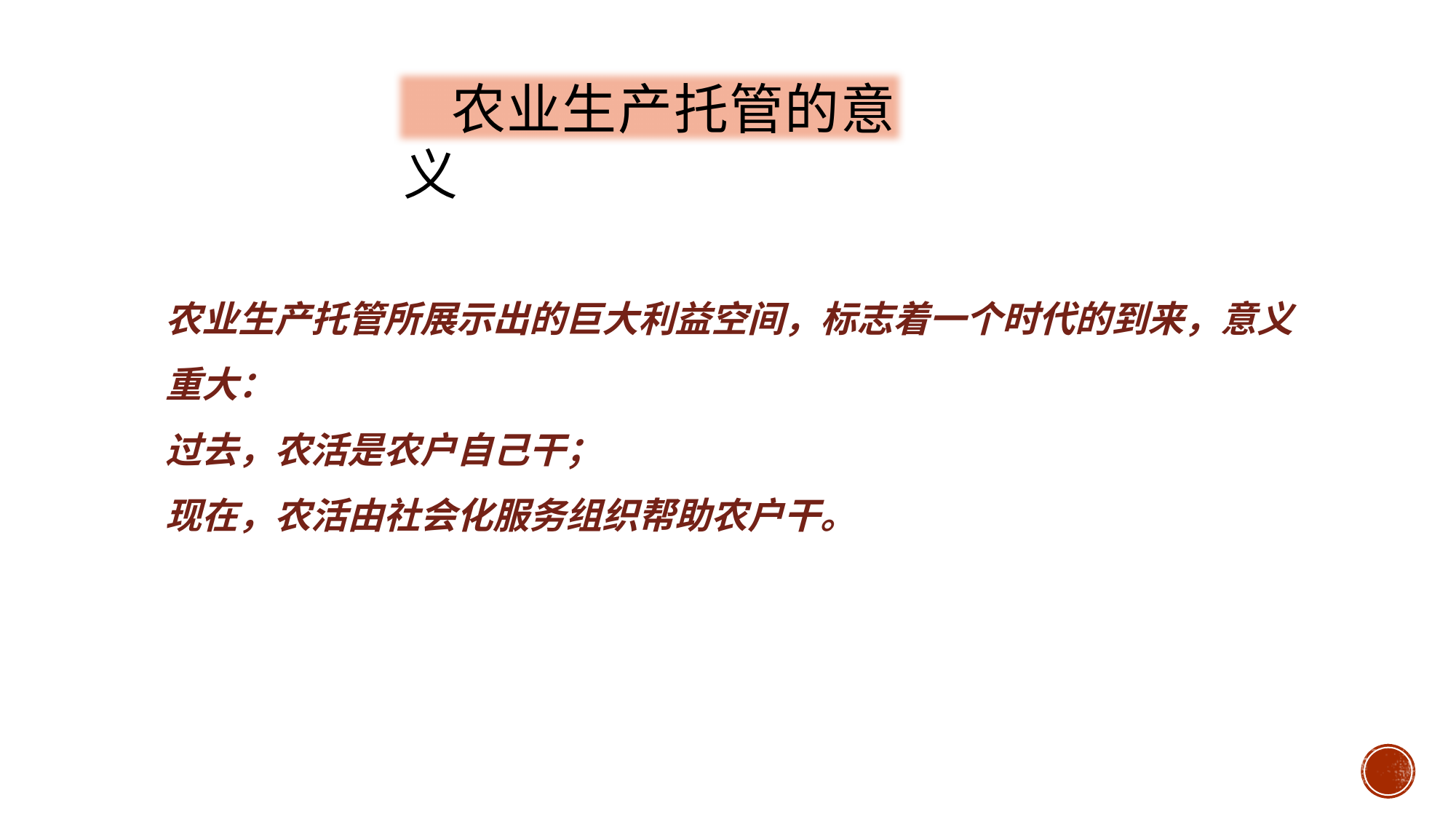

农业生产托管的意义
农业生产托管所展示出的巨大利益空间，标志着一个时代的到来，意义重大：
过去，农活是农户自己干；
现在，农活由社会化服务组织帮助农户干。